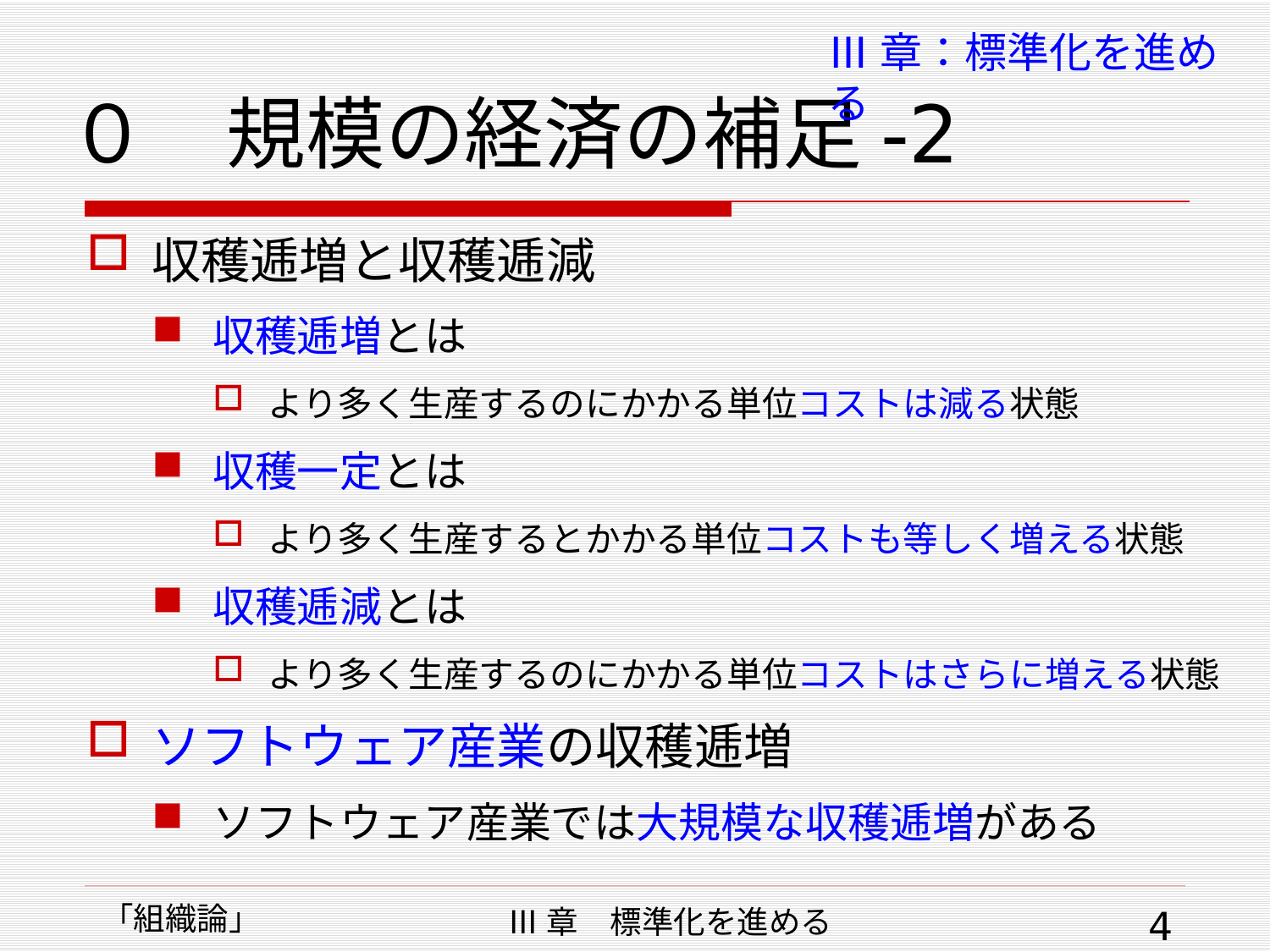

# ０　規模の経済の補足-2
Ⅲ章：標準化を進める
収穫逓増と収穫逓減
収穫逓増とは
より多く生産するのにかかる単位コストは減る状態
収穫一定とは
より多く生産するとかかる単位コストも等しく増える状態
収穫逓減とは
より多く生産するのにかかる単位コストはさらに増える状態
ソフトウェア産業の収穫逓増
ソフトウェア産業では大規模な収穫逓増がある

「組織論」
Ⅲ章　標準化を進める
4